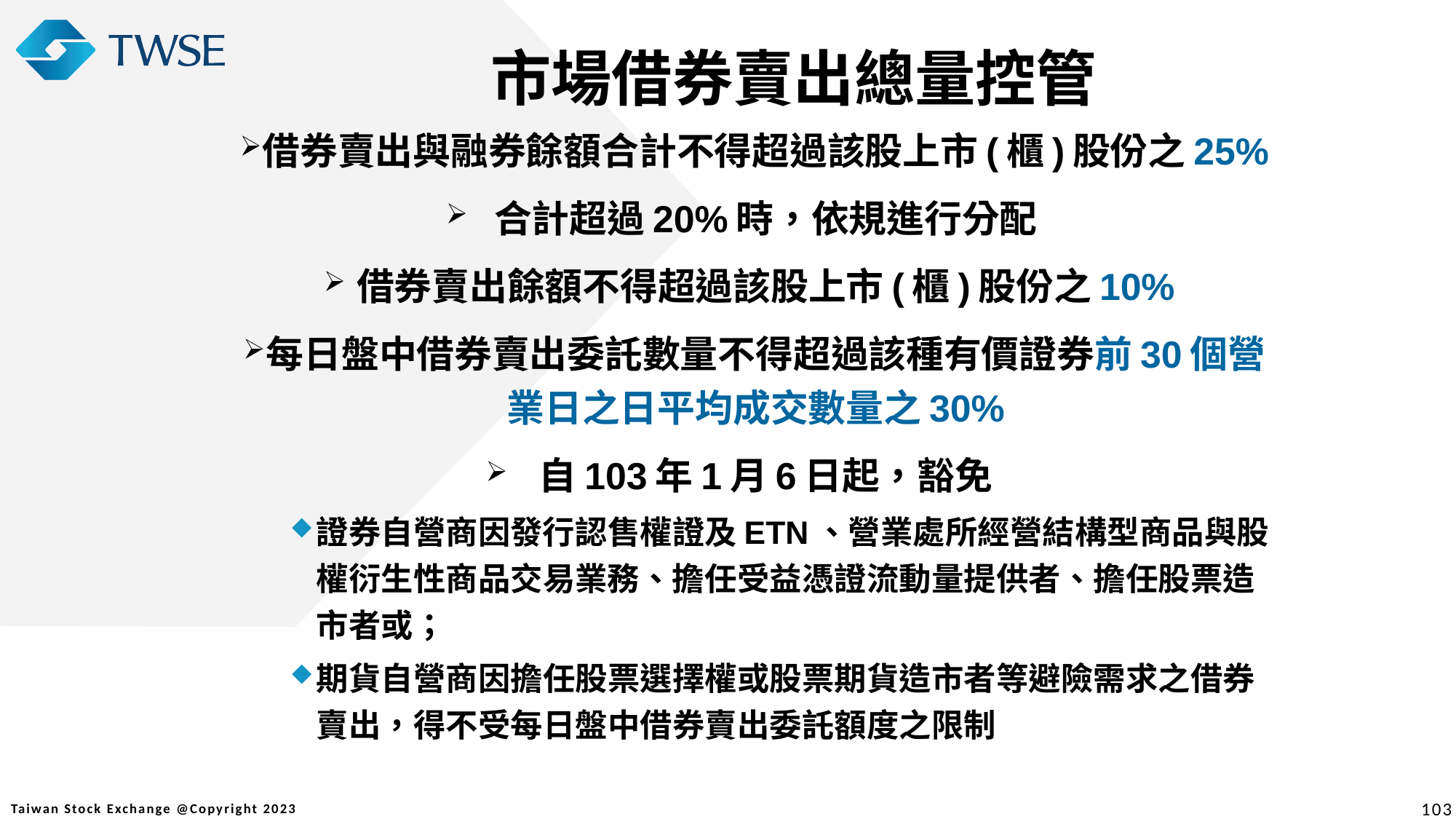

市場借券賣出總量控管
借券賣出與融券餘額合計不得超過該股上市(櫃)股份之25%
合計超過20%時，依規進行分配
借券賣出餘額不得超過該股上市(櫃)股份之10%
每日盤中借券賣出委託數量不得超過該種有價證券前30個營業日之日平均成交數量之30%
自103年1月6日起，豁免
證券自營商因發行認售權證及ETN、營業處所經營結構型商品與股權衍生性商品交易業務、擔任受益憑證流動量提供者、擔任股票造市者或；
期貨自營商因擔任股票選擇權或股票期貨造市者等避險需求之借券賣出，得不受每日盤中借券賣出委託額度之限制

103